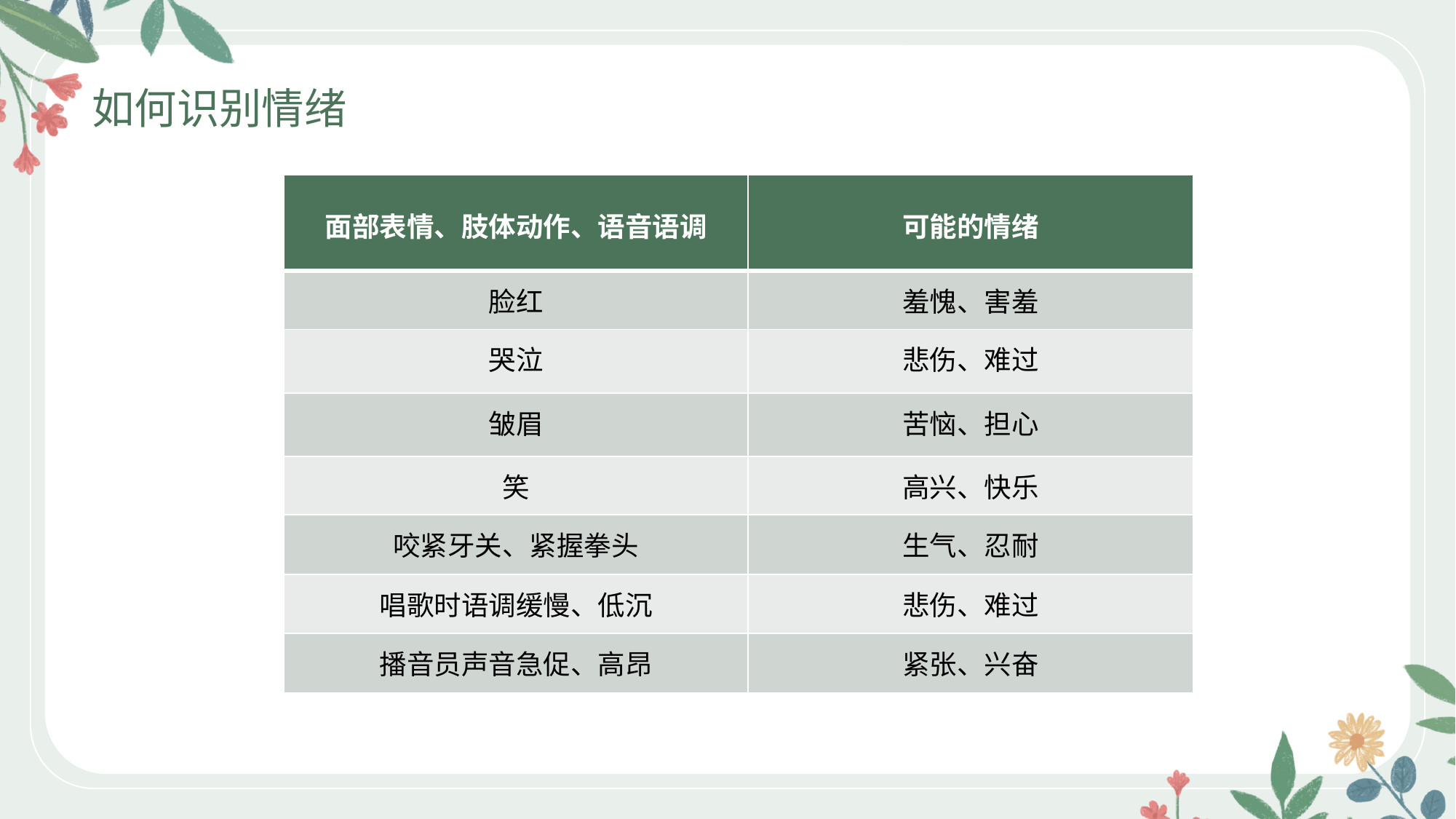

如何识别情绪
| 面部表情、肢体动作、语音语调 | 可能的情绪 |
| --- | --- |
| 脸红 | 羞愧、害羞 |
| 哭泣 | 悲伤、难过 |
| 皱眉 | 苦恼、担心 |
| 笑 | 高兴、快乐 |
| 咬紧牙关、紧握拳头 | 生气、忍耐 |
| 唱歌时语调缓慢、低沉 | 悲伤、难过 |
| 播音员声音急促、高昂 | 紧张、兴奋 |